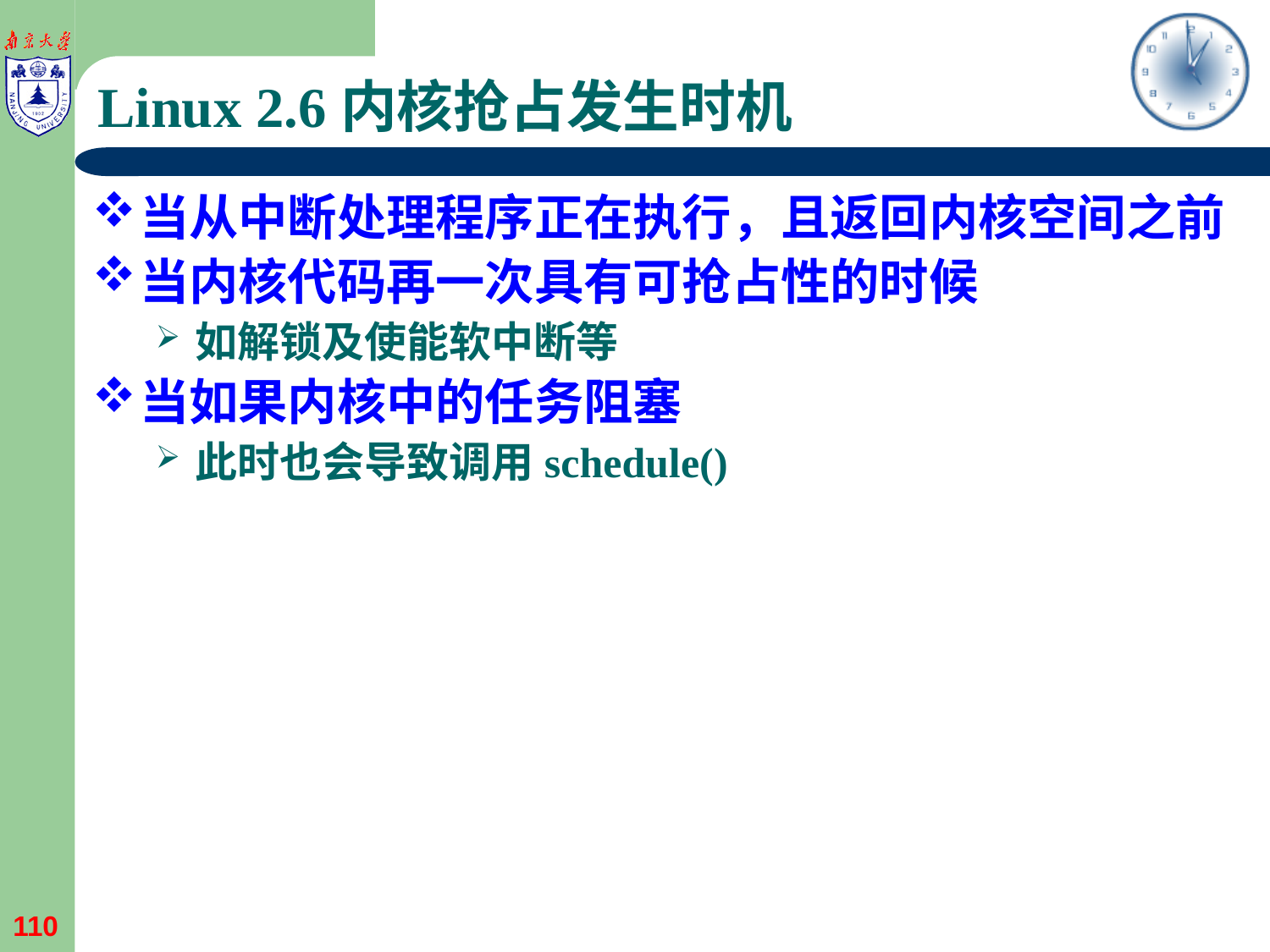

# Linux 2.6内核抢占发生时机
当从中断处理程序正在执行，且返回内核空间之前
当内核代码再一次具有可抢占性的时候
如解锁及使能软中断等
当如果内核中的任务阻塞
此时也会导致调用schedule()
110